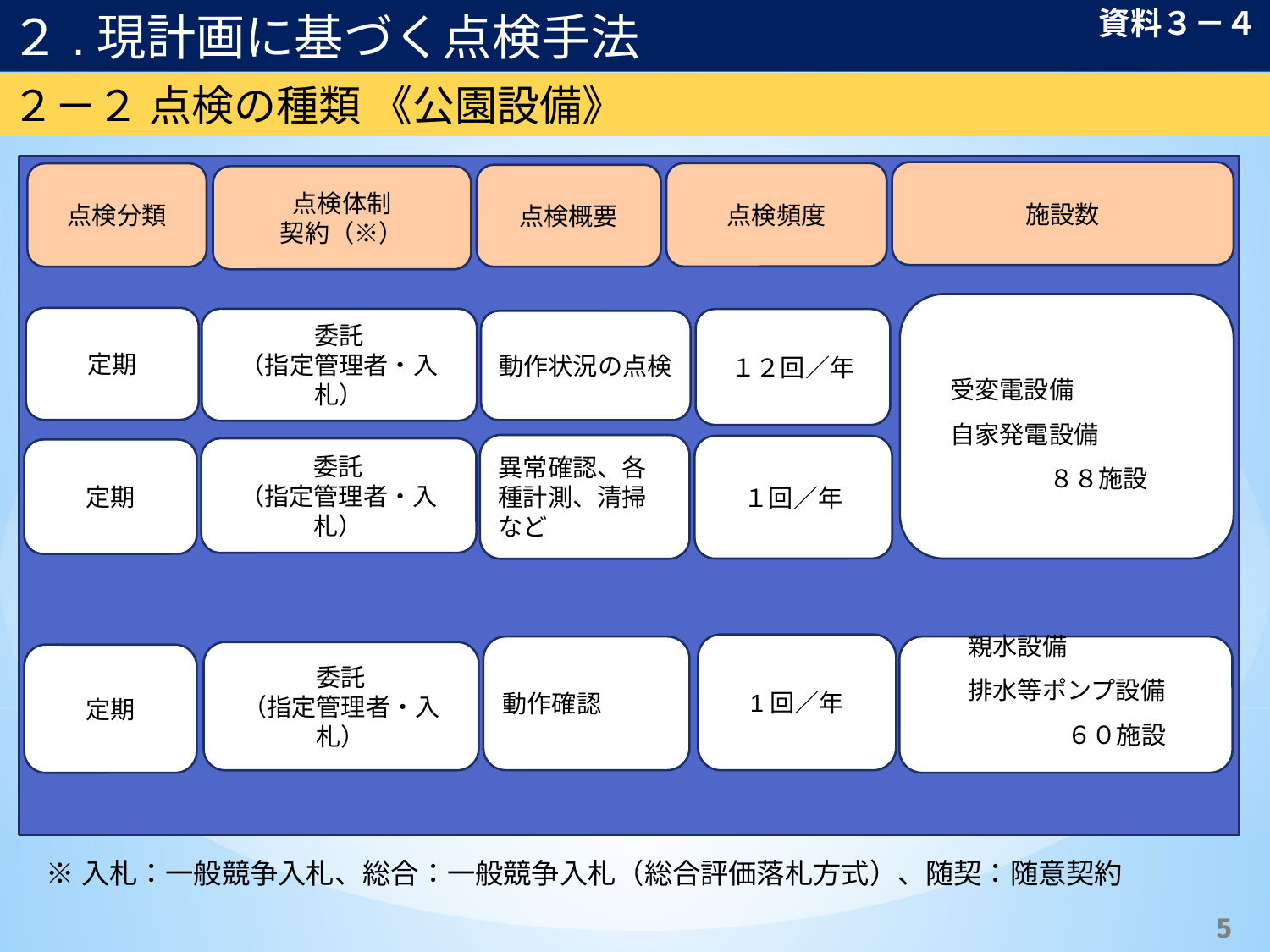

２.現計画に基づく点検手法
資料３－４
２－２ 点検の種類 《公園設備》

施設数
点検頻度
点検分類
点検概要
点検体制
契約（※）
　受変電設備
　自家発電設備
　　　　　８８施設
定期
委託
（指定管理者・入札）
１２回／年
動作状況の点検
異常確認、各種計測、清掃など
１回／年
委託
（指定管理者・入札）
定期
1回／年
動作確認
　　親水設備
　　排水等ポンプ設備
　　　　　　６０施設
委託
（指定管理者・入札）
定期
※入札：一般競争入札、総合：一般競争入札（総合評価落札方式）、随契：随意契約
5